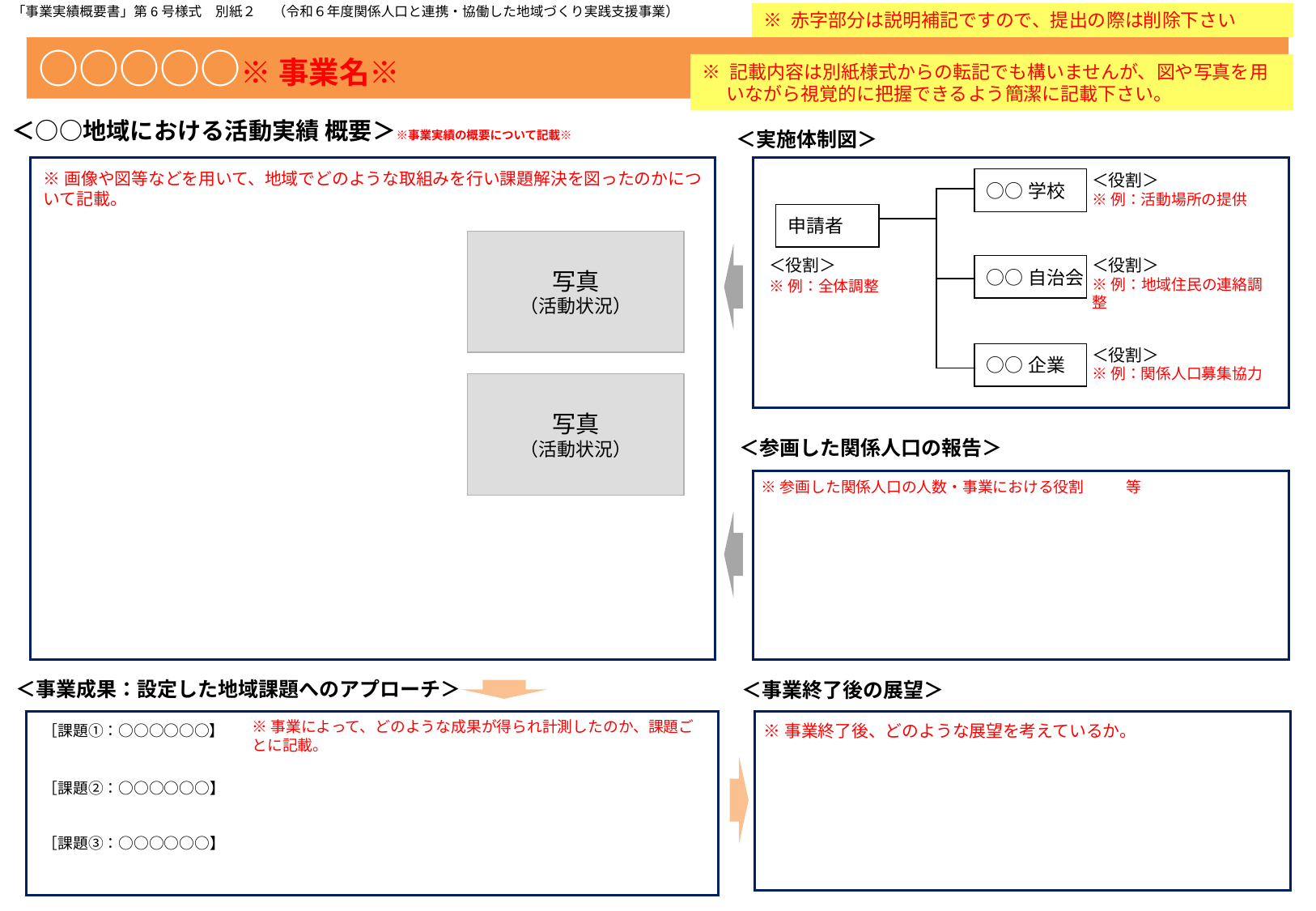

「事業実績概要書」第6号様式　別紙２　 （令和６年度関係人口と連携・協働した地域づくり実践支援事業）
※ 赤字部分は説明補記ですので、提出の際は削除下さい
# ○○○○○※事業名※
※ 記載内容は別紙様式からの転記でも構いませんが、図や写真を用いながら視覚的に把握できるよう簡潔に記載下さい。
＜○○地域における活動実績 概要＞※事業実績の概要について記載※
＜実施体制図＞

※画像や図等などを用いて、地域でどのような取組みを行い課題解決を図ったのかについて記載。

＜役割＞
※例：活動場所の提供
○○学校
申請者
写真
（活動状況）
＜役割＞
※例：全体調整
＜役割＞
※例：地域住民の連絡調整
○○自治会

＜役割＞
※例：関係人口募集協力

○○企業
写真
（活動状況）
＜参画した関係人口の報告＞

※参画した関係人口の人数・事業における役割　　　等

＜事業成果：設定した地域課題へのアプローチ＞
＜事業終了後の展望＞

※事業によって、どのような成果が得られ計測したのか、課題ごとに記載。

※事業終了後、どのような展望を考えているか。
［課題①：○○○○○○】
［課題②：○○○○○○】

［課題③：○○○○○○】